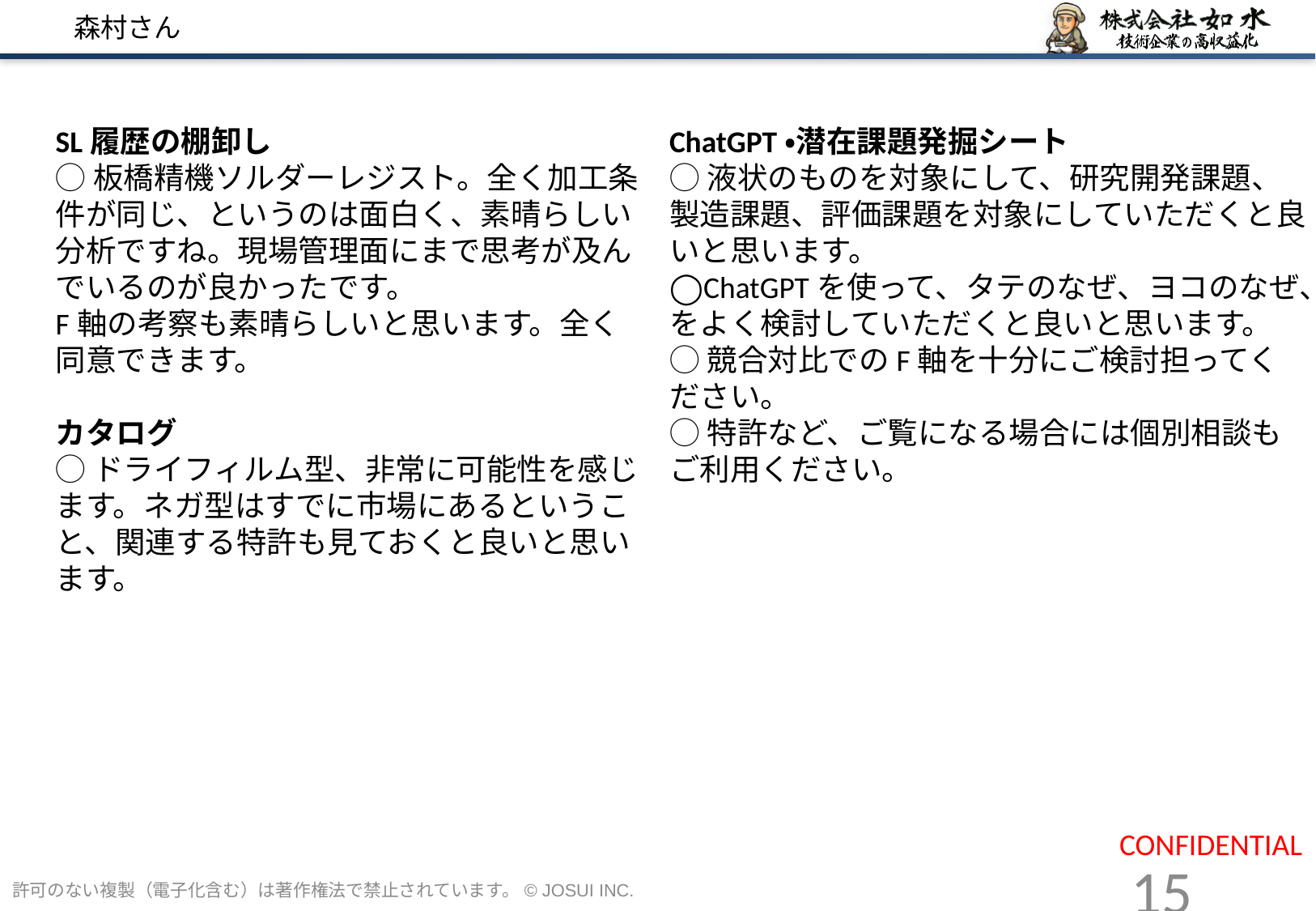

# 森村さん
SL履歴の棚卸し
◯板橋精機ソルダーレジスト。全く加工条件が同じ、というのは面白く、素晴らしい分析ですね。現場管理面にまで思考が及んでいるのが良かったです。
F軸の考察も素晴らしいと思います。全く同意できます。

カタログ
◯ドライフィルム型、非常に可能性を感じます。ネガ型はすでに市場にあるということ、関連する特許も見ておくと良いと思います。
ChatGPT・潜在課題発掘シート
◯液状のものを対象にして、研究開発課題、製造課題、評価課題を対象にしていただくと良いと思います。
◯ChatGPTを使って、タテのなぜ、ヨコのなぜ、をよく検討していただくと良いと思います。
◯競合対比でのF軸を十分にご検討担ってください。
◯特許など、ご覧になる場合には個別相談もご利用ください。
許可のない複製（電子化含む）は著作権法で禁止されています。© JOSUI INC.
15